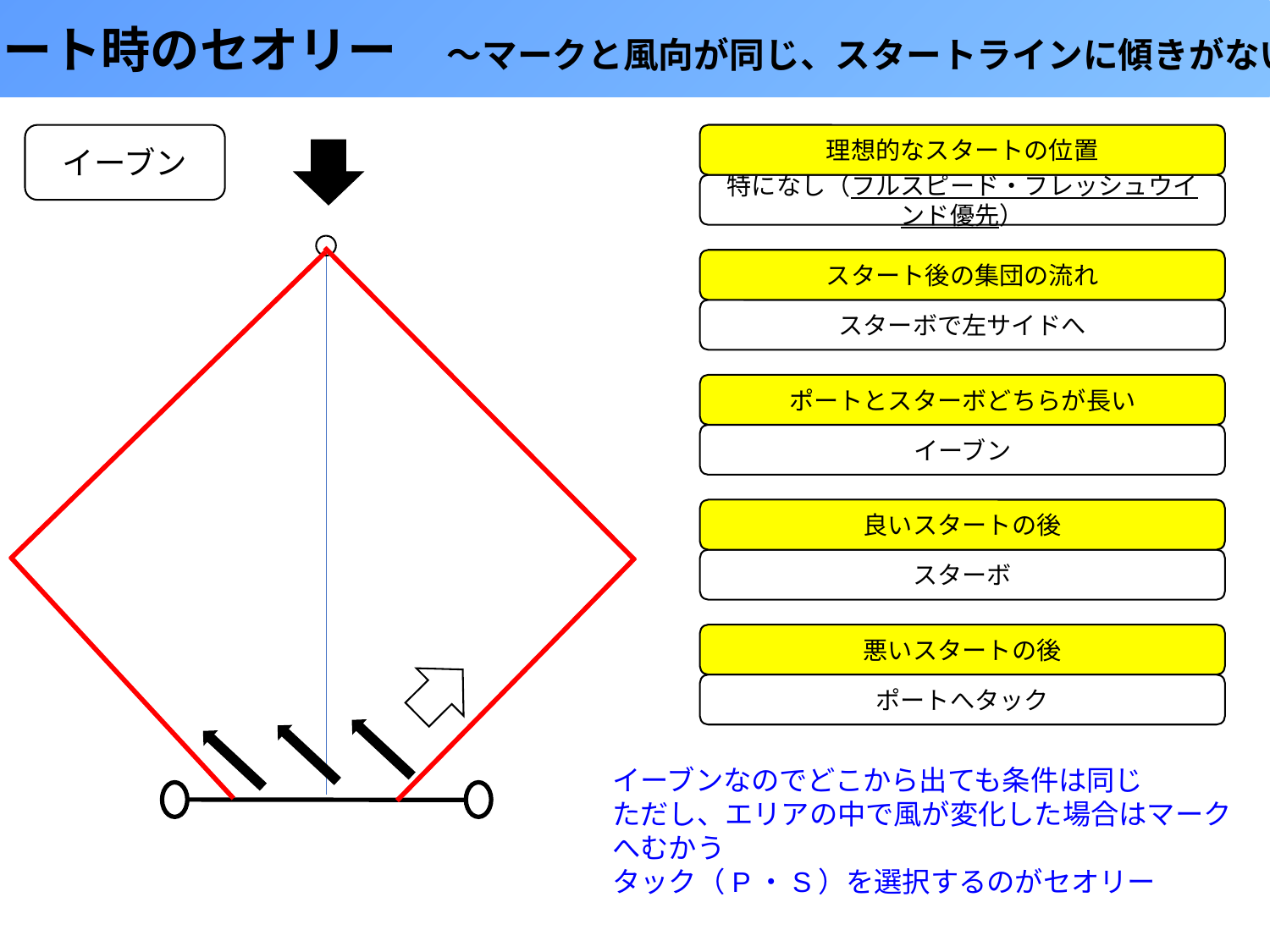

スタート時のセオリー　～マークと風向が同じ、スタートラインに傾きがない場合
イーブン
理想的なスタートの位置

特になし（フルスピード・フレッシュウインド優先）

スタート後の集団の流れ
スターボで左サイドへ
ポートとスターボどちらが長い
イーブン
良いスタートの後
スターボ
悪いスタートの後

ポートへタック

イーブンなのでどこから出ても条件は同じ
ただし、エリアの中で風が変化した場合はマークへむかう
タック（P・S）を選択するのがセオリー